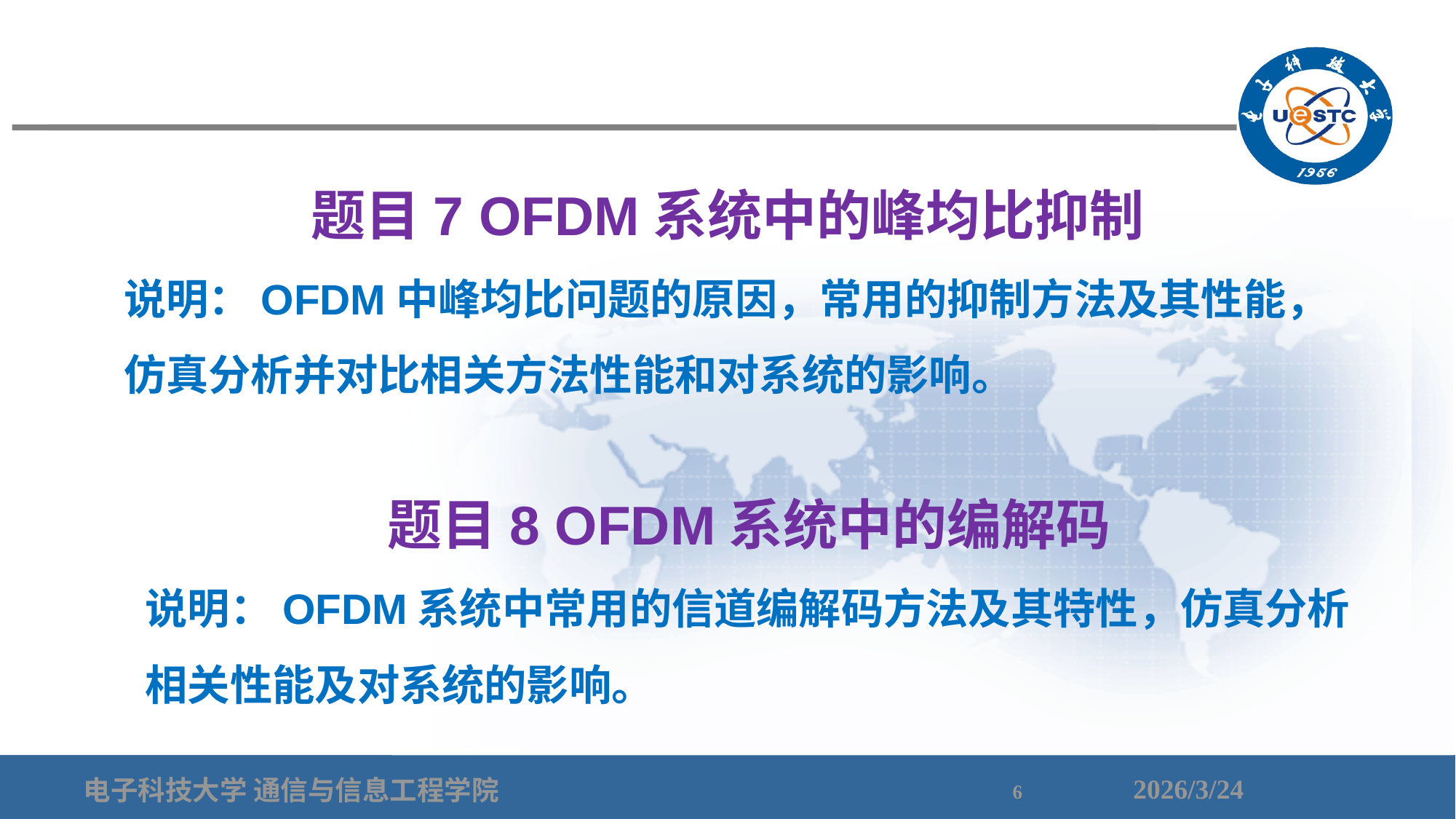

题目7 OFDM系统中的峰均比抑制
说明：OFDM中峰均比问题的原因，常用的抑制方法及其性能，仿真分析并对比相关方法性能和对系统的影响。
题目8 OFDM系统中的编解码
说明：OFDM系统中常用的信道编解码方法及其特性，仿真分析相关性能及对系统的影响。